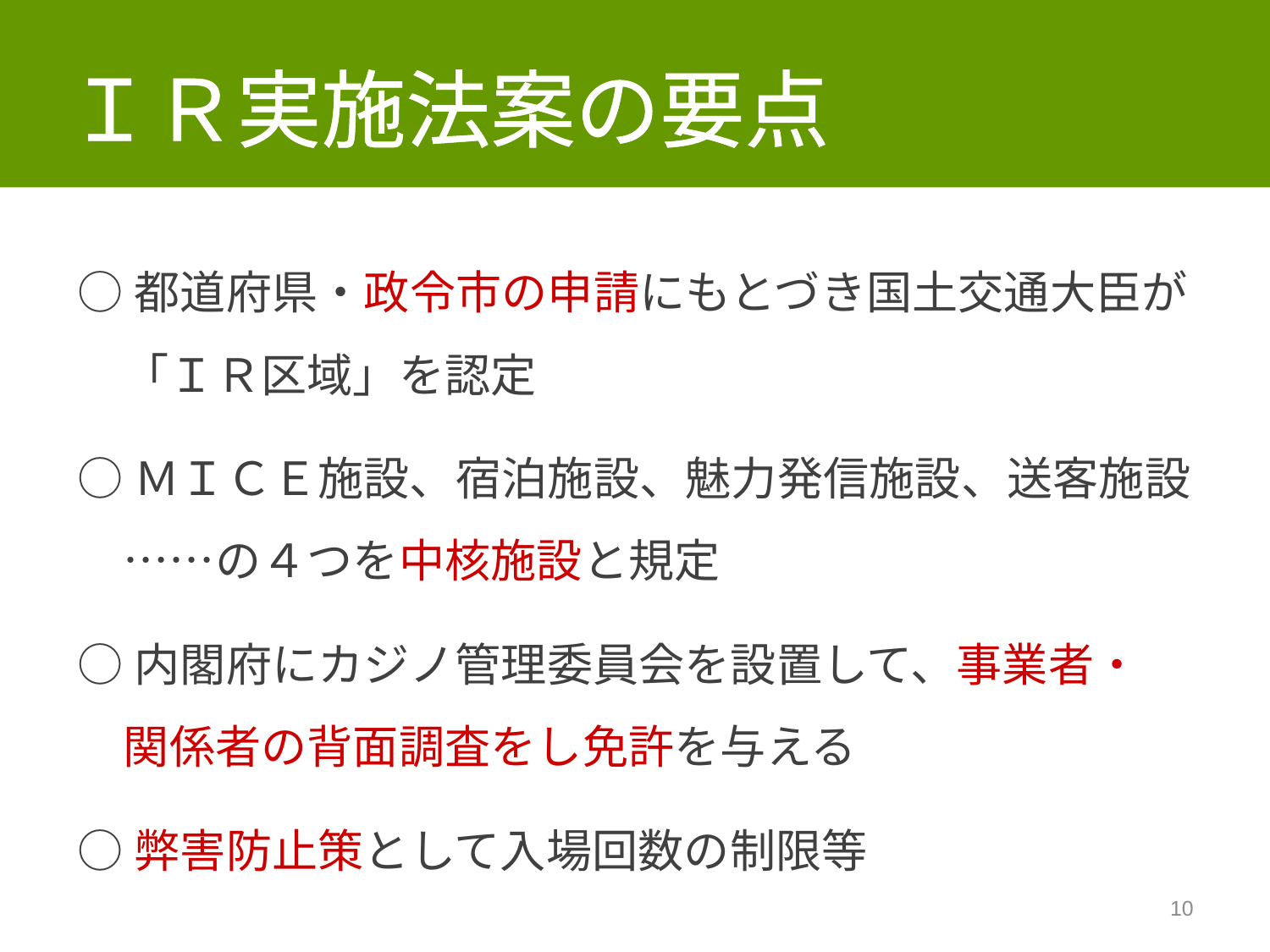

ＩＲ実施法案の要点
○都道府県・政令市の申請にもとづき国土交通大臣が
　「ＩＲ区域」を認定
○ＭＩＣＥ施設、宿泊施設、魅力発信施設、送客施設
　……の４つを中核施設と規定
○内閣府にカジノ管理委員会を設置して、事業者・
　関係者の背面調査をし免許を与える
○弊害防止策として入場回数の制限等
10